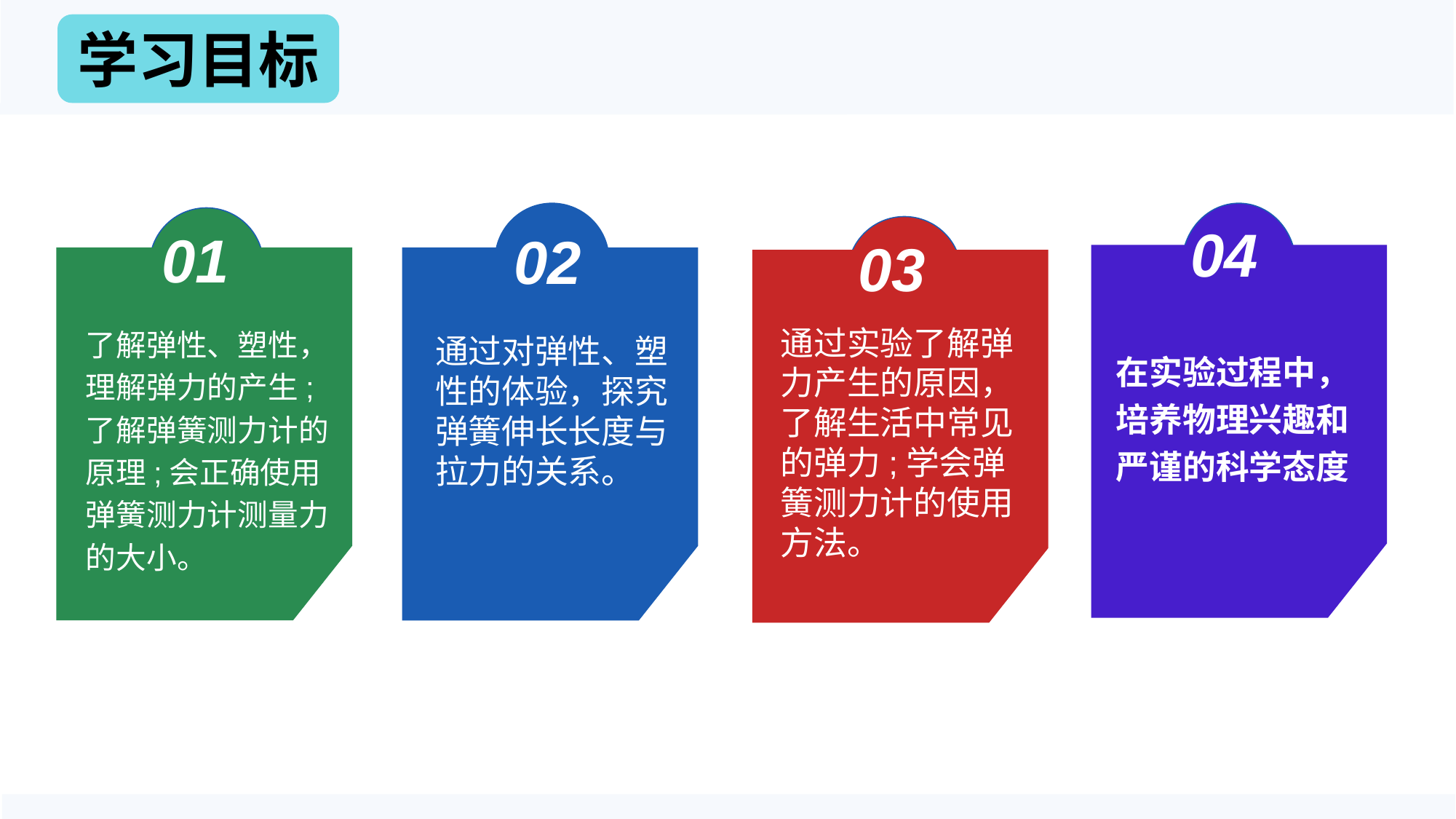

学习目标

04

01
02

03

了解弹性、塑性，理解弹力的产生;了解弹簧测力计的原理;会正确使用弹簧测力计测量力的大小。
通过实验了解弹力产生的原因，了解生活中常见的弹力;学会弹簧测力计的使用方法。
通过对弹性、塑性的体验，探究弹簧伸长长度与拉力的关系。
在实验过程中，培养物理兴趣和严谨的科学态度